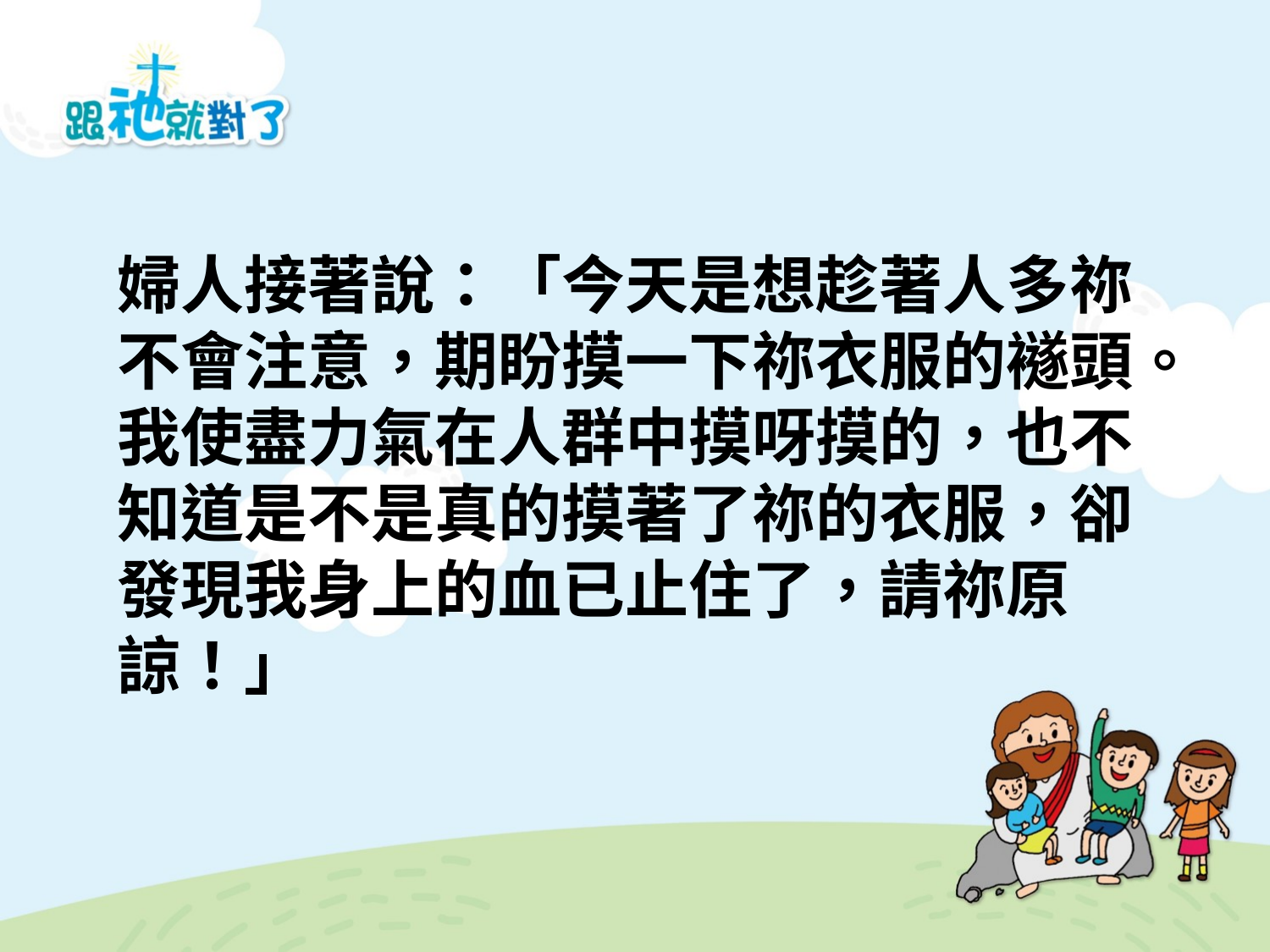

婦人接著說：「今天是想趁著人多祢不會注意，期盼摸一下祢衣服的襚頭。我使盡力氣在人群中摸呀摸的，也不知道是不是真的摸著了祢的衣服，卻發現我身上的血已止住了，請祢原諒！」